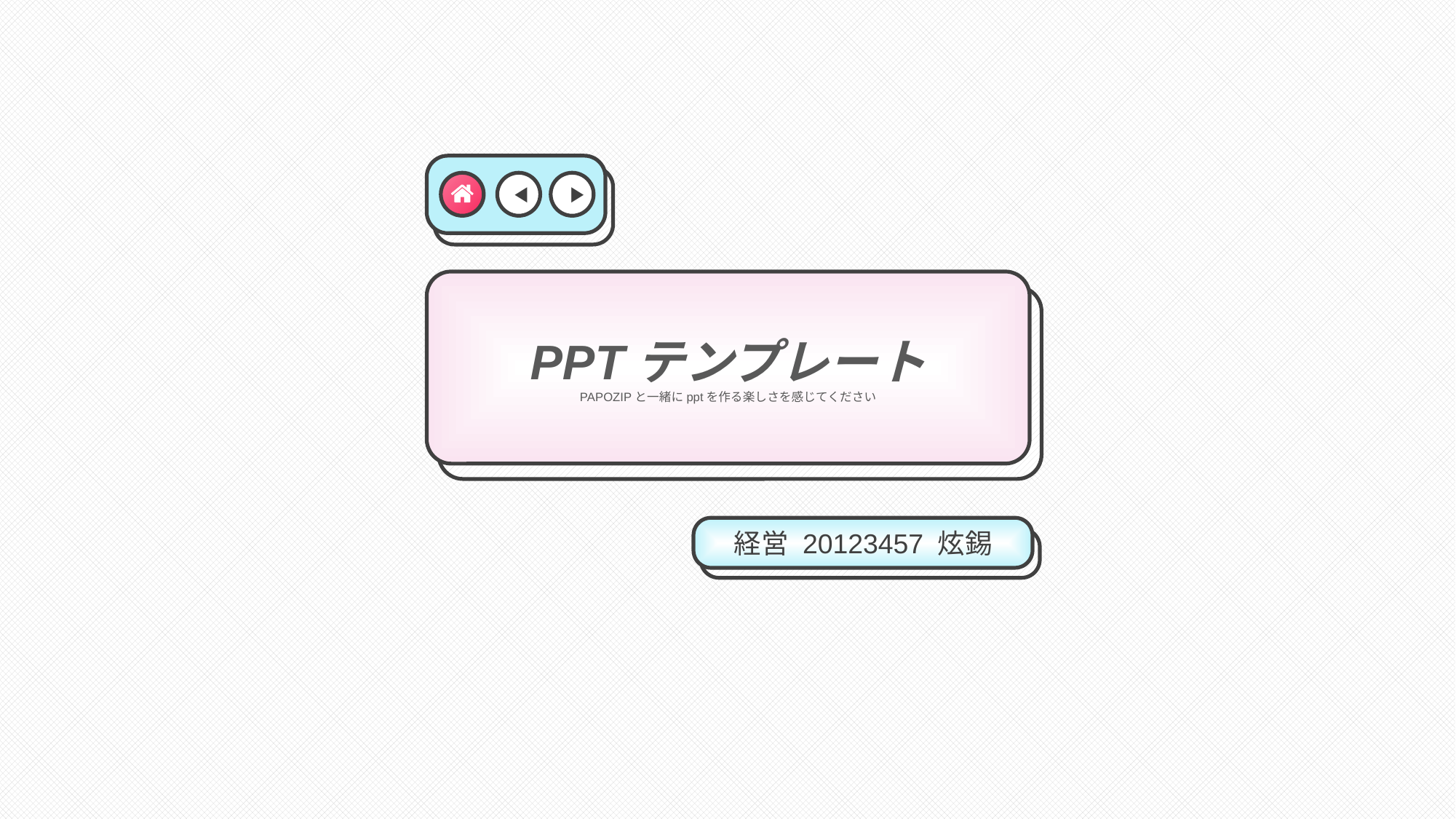

◀
▶

PPTテンプレート
PAPOZIPと一緒にpptを作る楽しさを感じてください

経営 20123457 炫錫